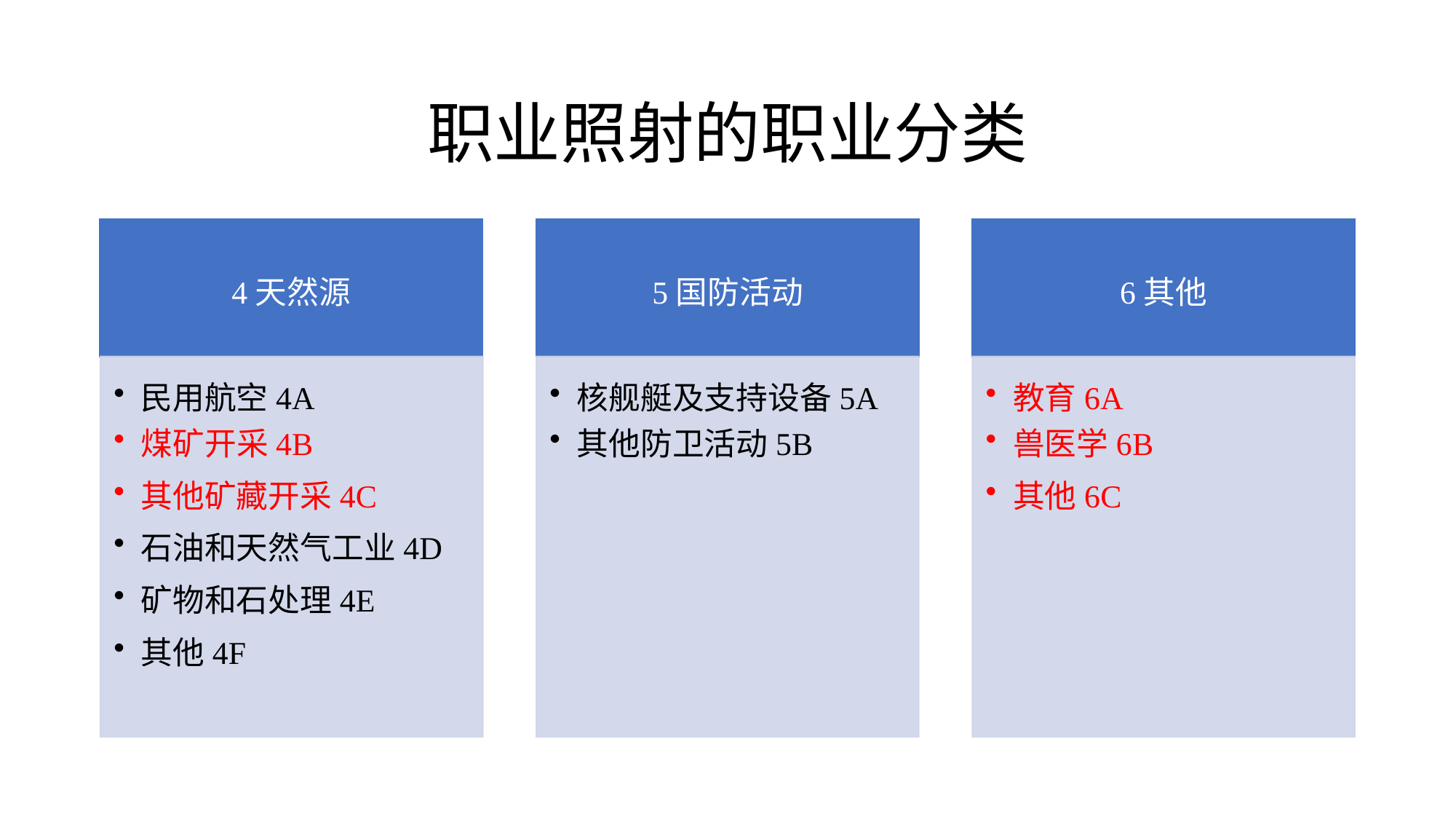

# 职业照射的职业分类
4天然源
民用航空4A
煤矿开采4B
其他矿藏开采4C
石油和天然气工业4D
矿物和石处理4E
其他4F
5国防活动
核舰艇及支持设备5A
其他防卫活动5B

6其他
教育6A
兽医学6B
其他6C